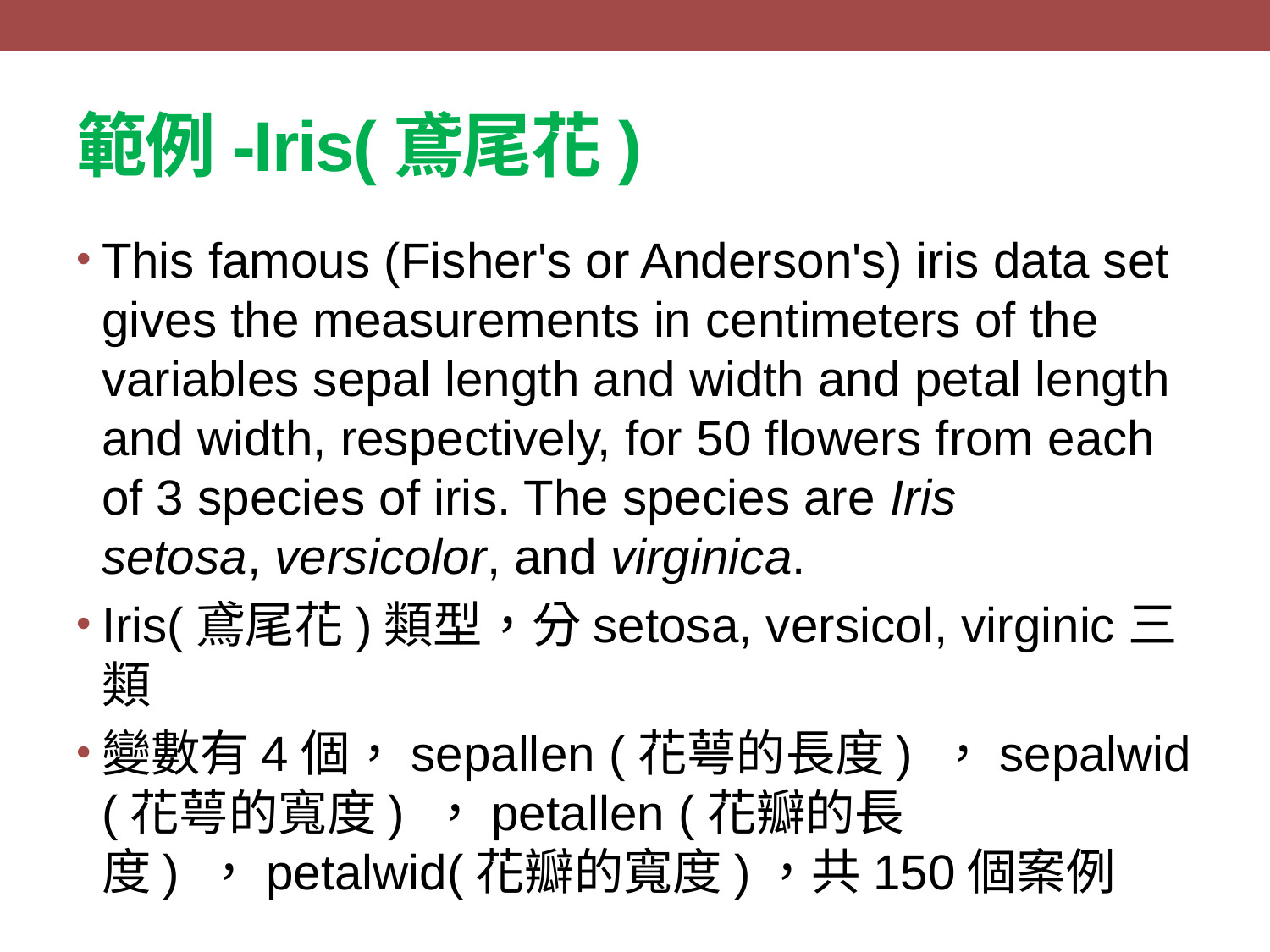

# 範例-Iris(鳶尾花)
This famous (Fisher's or Anderson's) iris data set gives the measurements in centimeters of the variables sepal length and width and petal length and width, respectively, for 50 flowers from each of 3 species of iris. The species are Iris setosa, versicolor, and virginica.
Iris(鳶尾花)類型，分setosa, versicol, virginic三類
變數有4個，sepallen (花萼的長度) ，sepalwid (花萼的寬度) ，petallen (花瓣的長度) ，petalwid(花瓣的寬度)，共150個案例